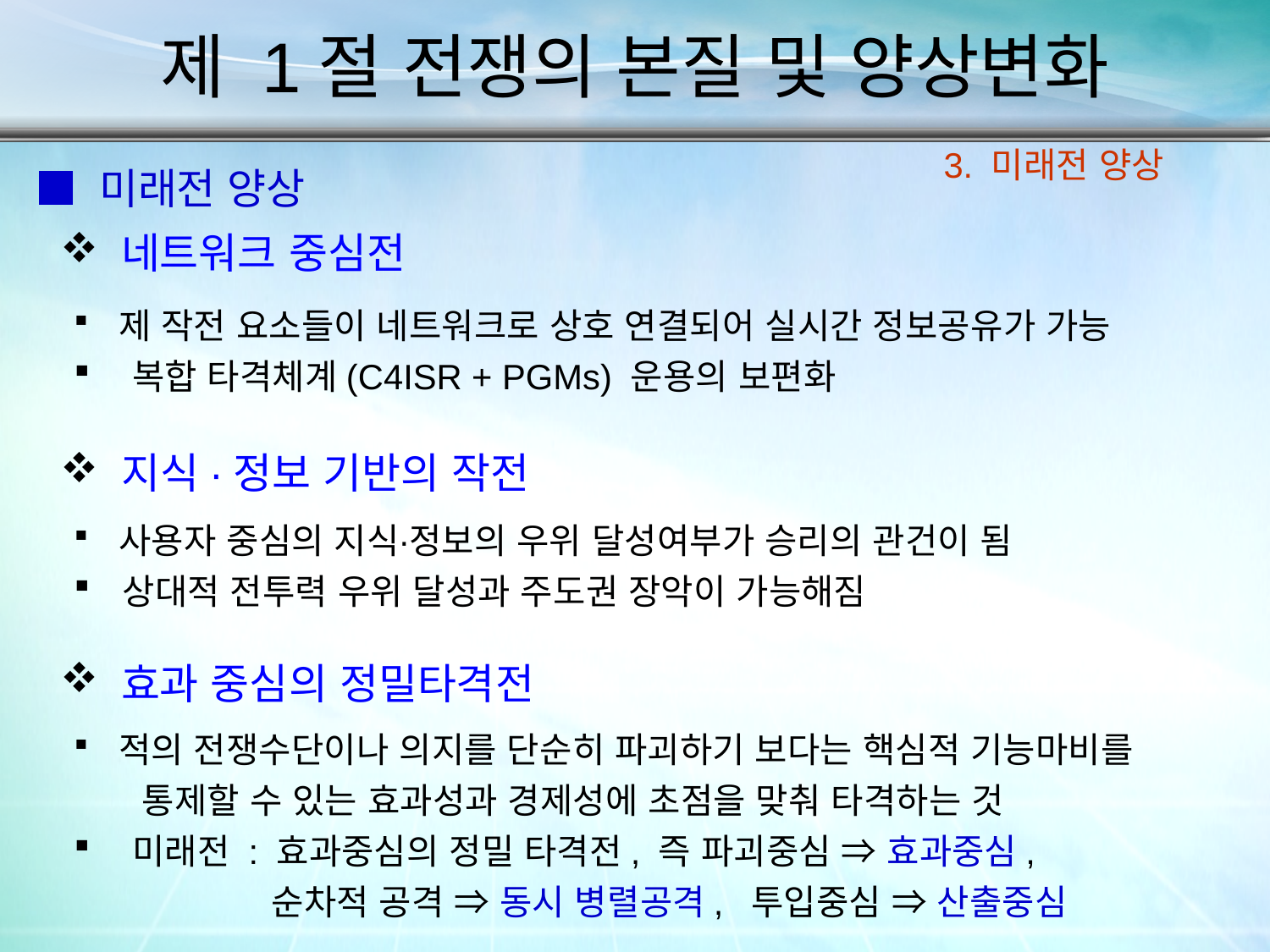

제 1절 전쟁의 본질 및 양상변화
3. 미래전 양상
■ 미래전 양상
 네트워크 중심전

 제 작전 요소들이 네트워크로 상호 연결되어 실시간 정보공유가 가능
  복합 타격체계(C4ISR + PGMs) 운용의 보편화
 지식·정보 기반의 작전

 사용자 중심의 지식∙정보의 우위 달성여부가 승리의 관건이 됨
 상대적 전투력 우위 달성과 주도권 장악이 가능해짐
 효과 중심의 정밀타격전

 적의 전쟁수단이나 의지를 단순히 파괴하기 보다는 핵심적 기능마비를
   통제할 수 있는 효과성과 경제성에 초점을 맞춰 타격하는 것
  미래전 : 효과중심의 정밀 타격전, 즉 파괴중심 ⇒ 효과중심,
                순차적 공격 ⇒ 동시 병렬공격,  투입중심 ⇒ 산출중심